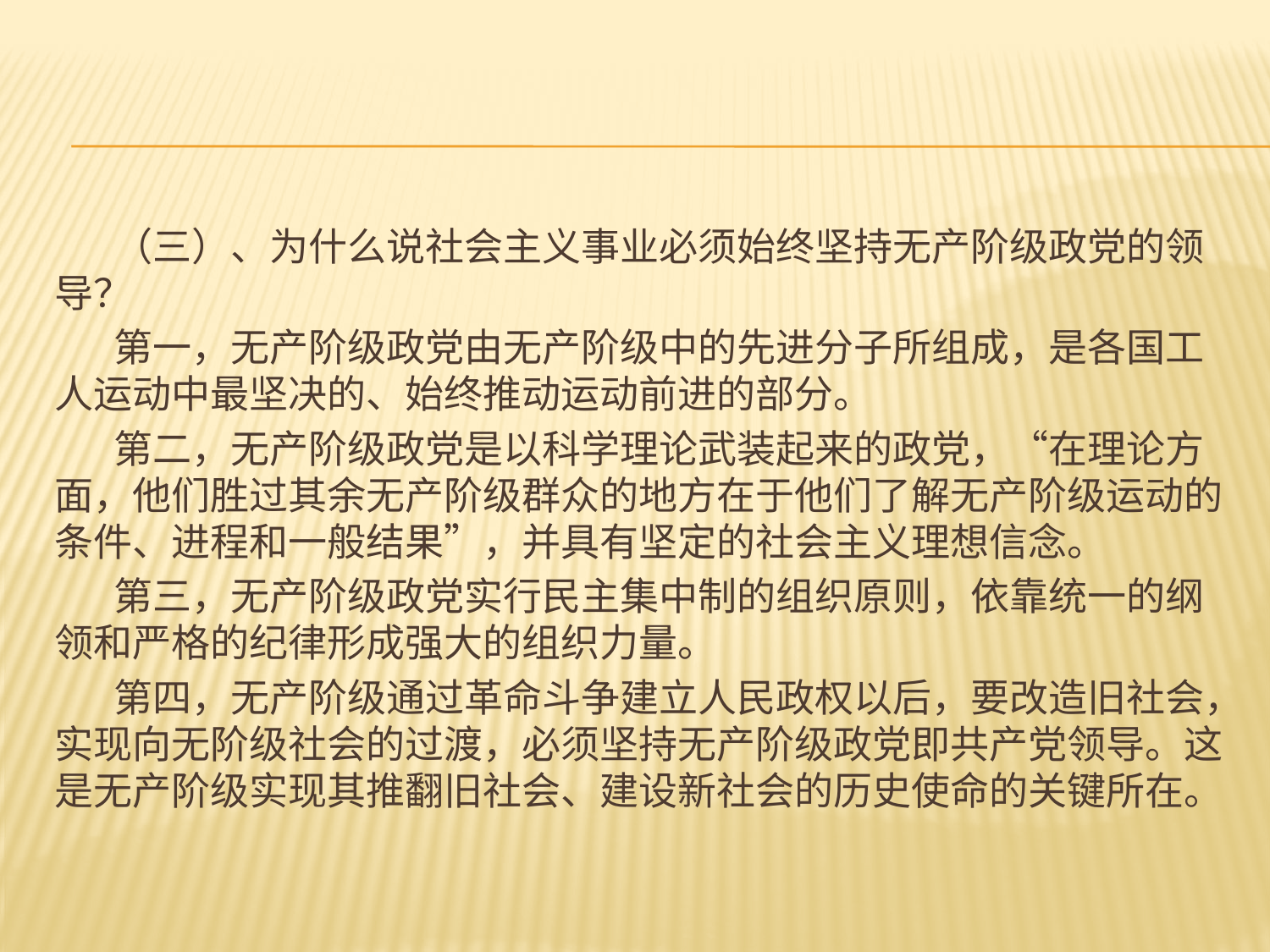

#
（三）、为什么说社会主义事业必须始终坚持无产阶级政党的领导？
第一，无产阶级政党由无产阶级中的先进分子所组成，是各国工人运动中最坚决的、始终推动运动前进的部分。
第二，无产阶级政党是以科学理论武装起来的政党，“在理论方面，他们胜过其余无产阶级群众的地方在于他们了解无产阶级运动的条件、进程和一般结果”，并具有坚定的社会主义理想信念。
第三，无产阶级政党实行民主集中制的组织原则，依靠统一的纲领和严格的纪律形成强大的组织力量。
第四，无产阶级通过革命斗争建立人民政权以后，要改造旧社会，实现向无阶级社会的过渡，必须坚持无产阶级政党即共产党领导。这是无产阶级实现其推翻旧社会、建设新社会的历史使命的关键所在。